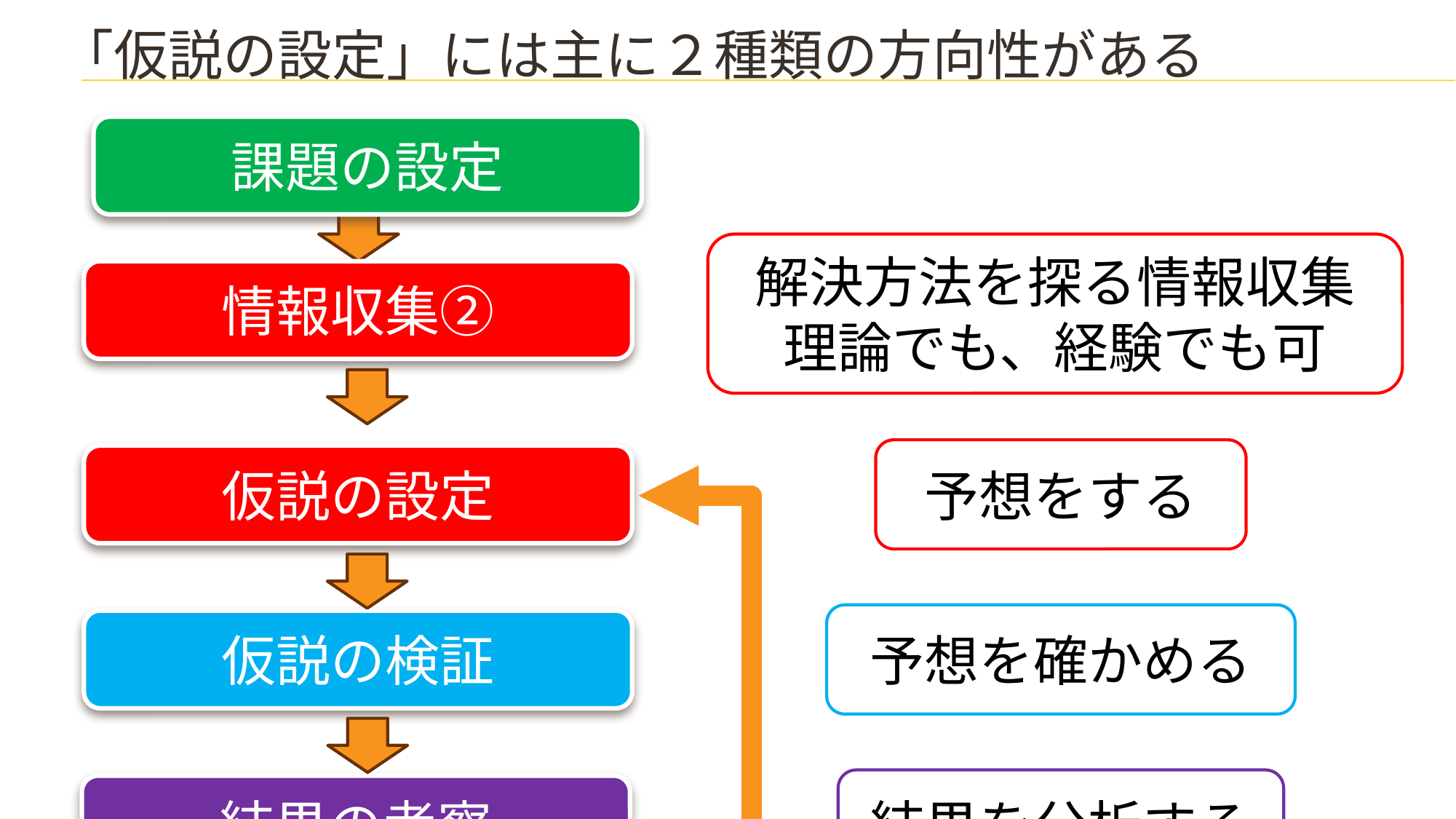

# 「仮説の設定」には主に２種類の方向性がある
課題の設定

解決方法を探る情報収集
理論でも、経験でも可
情報収集②

予想をする
仮説の設定

予想を確かめる
仮説の検証

結果を分析する
結果の考察